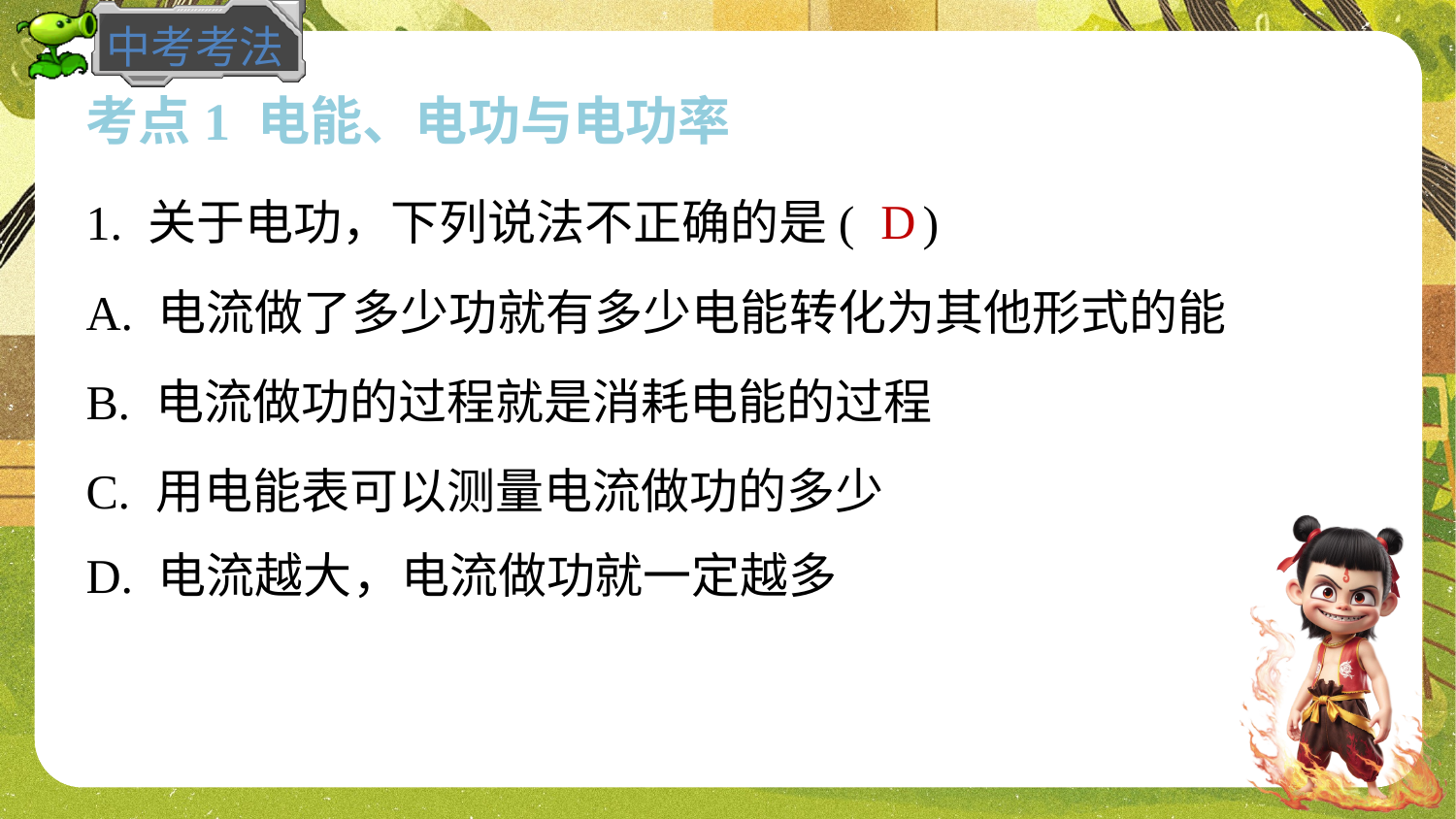

考点1 电能、电功与电功率
D
1. 关于电功，下列说法不正确的是(     )
A. 电流做了多少功就有多少电能转化为其他形式的能
B. 电流做功的过程就是消耗电能的过程
C. 用电能表可以测量电流做功的多少
D. 电流越大，电流做功就一定越多